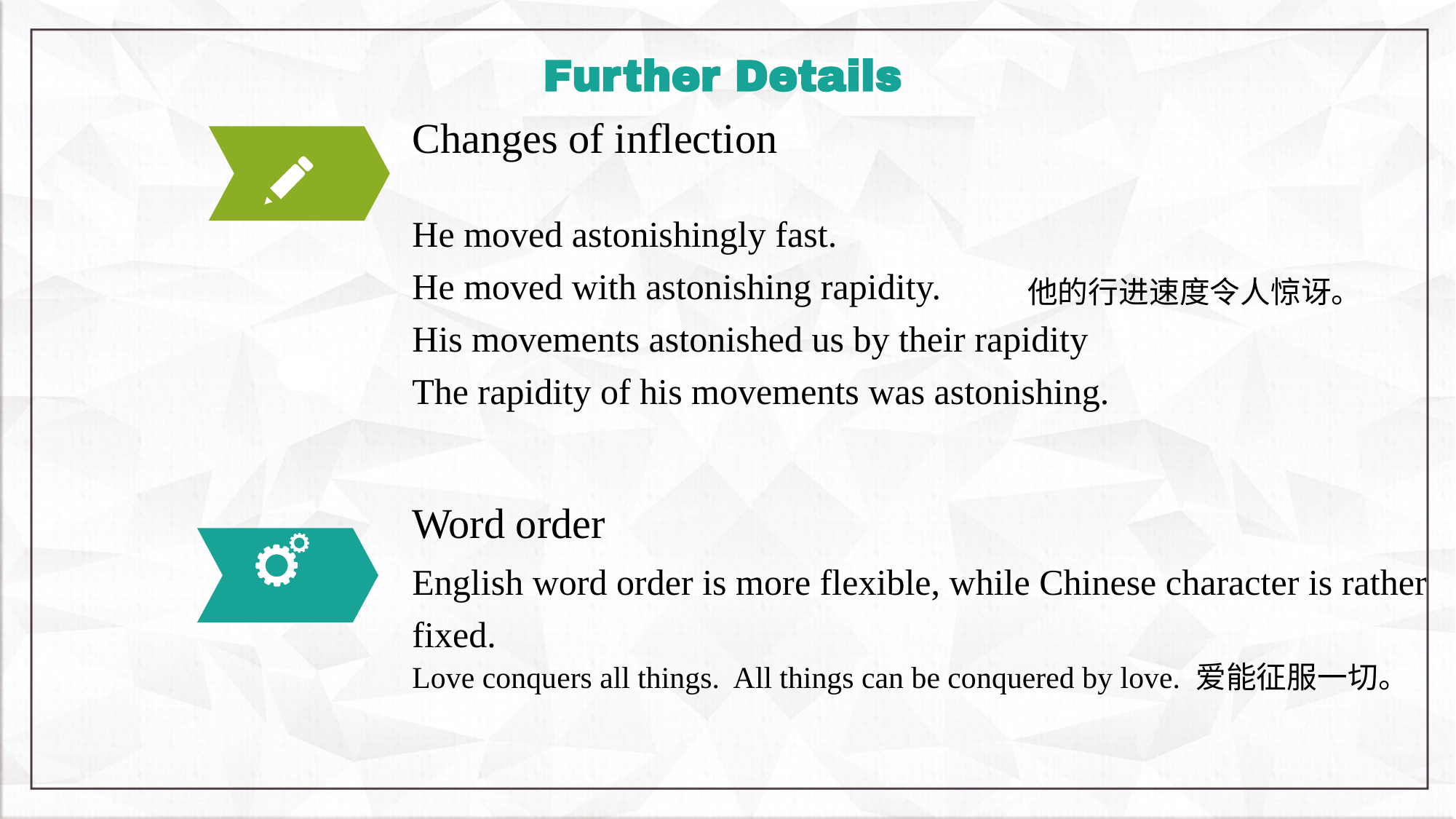

# Further Details
Changes of inflection

He moved astonishingly fast.
He moved with astonishing rapidity.
His movements astonished us by their rapidity
The rapidity of his movements was astonishing.

他的行进速度令人惊讶。

Word order
Love conquers all things.  All things can be conquered by love. 爱能征服一切。

English word order is more flexible, while Chinese character is rather fixed.